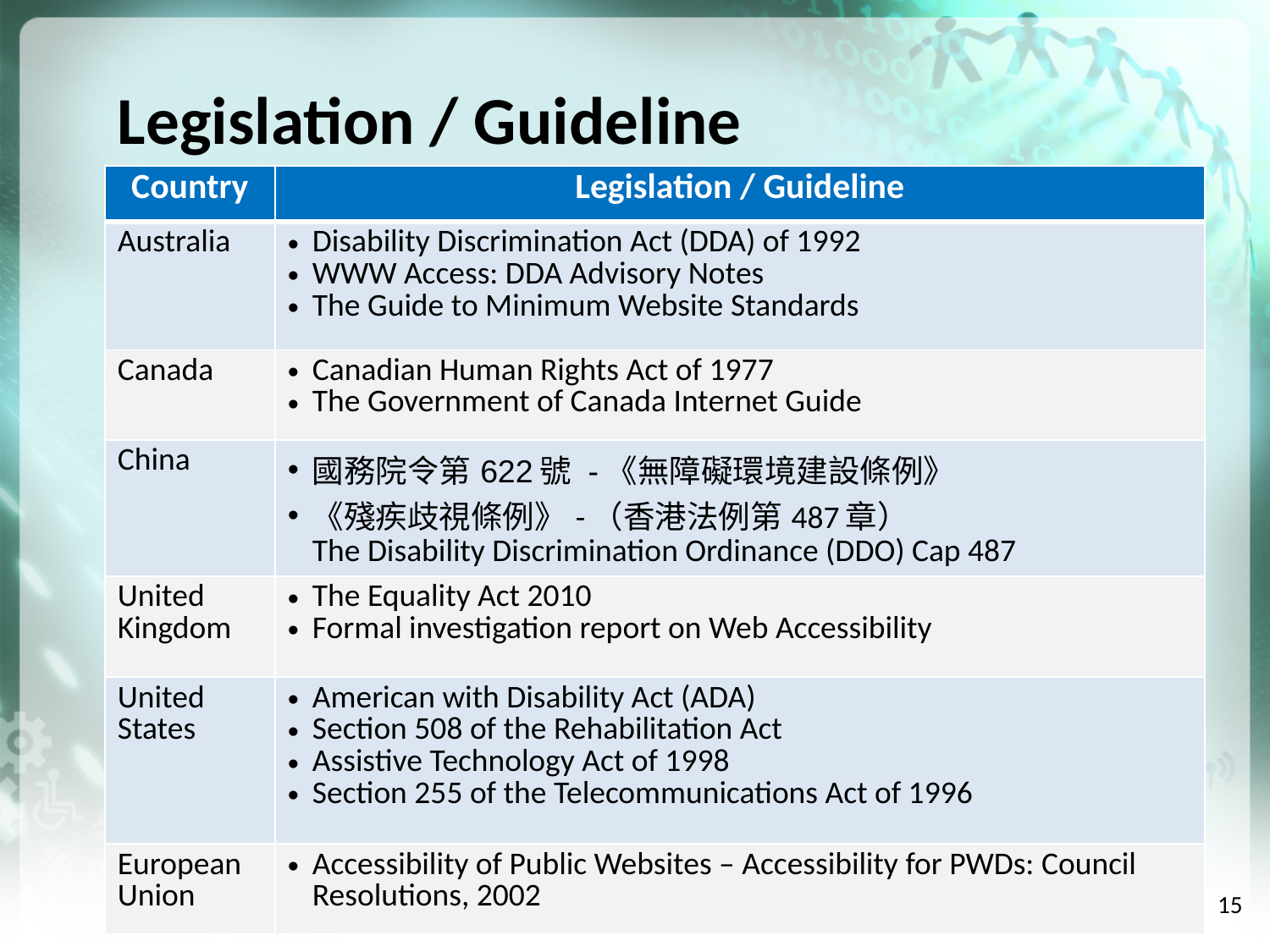

Legislation / Guideline
| Country | Legislation / Guideline |
| --- | --- |
| Australia | Disability Discrimination Act (DDA) of 1992 WWW Access: DDA Advisory Notes The Guide to Minimum Website Standards |
| Canada | Canadian Human Rights Act of 1977 The Government of Canada Internet Guide |
| China | 國務院令第622號 -《無障礙環境建設條例》 《殘疾歧視條例》-（香港法例第487章） The Disability Discrimination Ordinance (DDO) Cap 487 |
| United Kingdom | The Equality Act 2010 Formal investigation report on Web Accessibility |
| United States | American with Disability Act (ADA) Section 508 of the Rehabilitation Act Assistive Technology Act of 1998 Section 255 of the Telecommunications Act of 1996 |
| European Union | Accessibility of Public Websites – Accessibility for PWDs: Council Resolutions, 2002 |

#
15